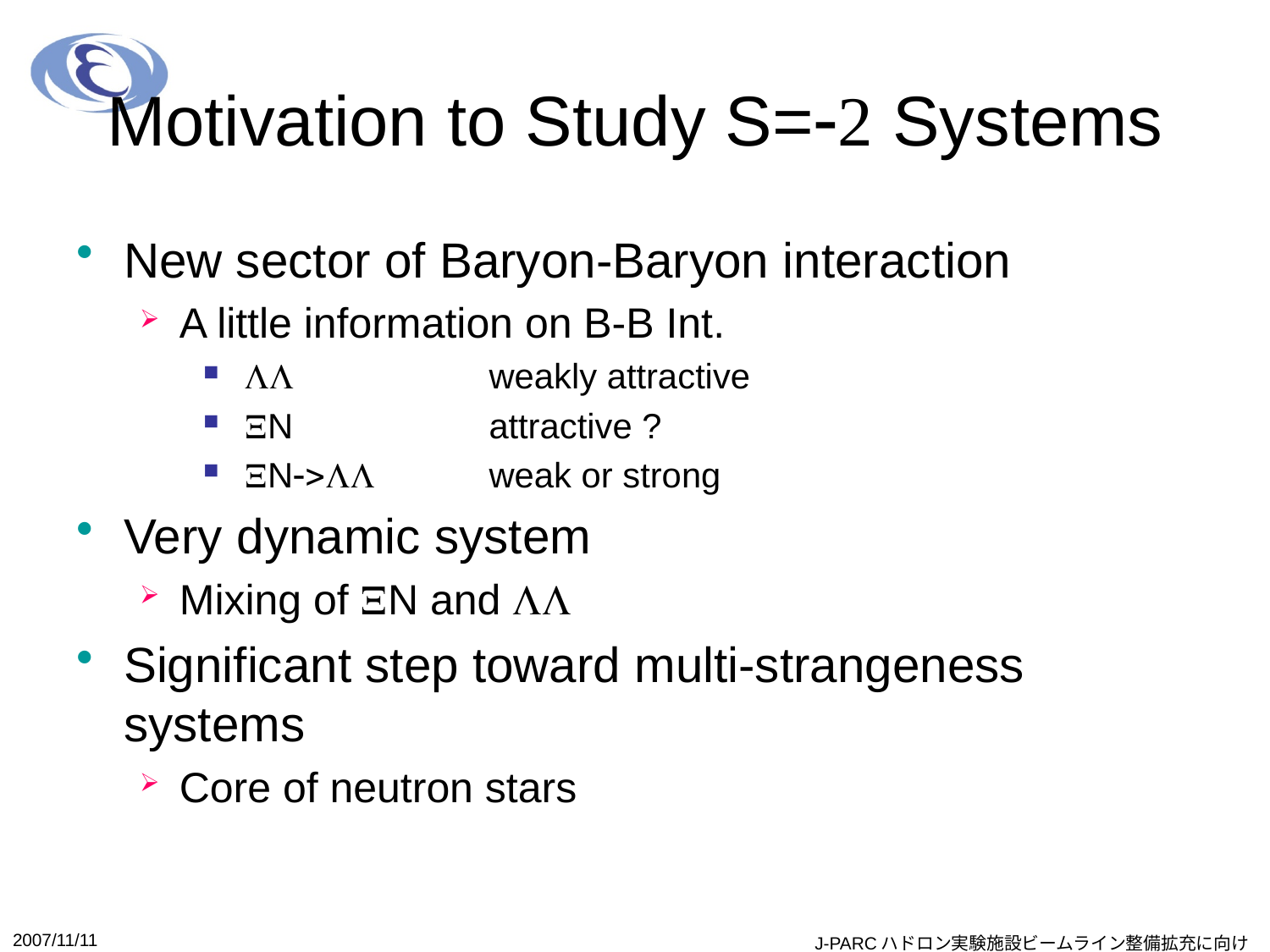

# Motivation to Study S=−2 Systems
New sector of Baryon-Baryon interaction
A little information on B-B Int.
 ΛΛ		weakly attractive
 ΞN		attractive ?
 ΞN−>ΛΛ	weak or strong
Very dynamic system
Mixing of ΞN and ΛΛ
Significant step toward multi-strangeness systems
Core of neutron stars
2007/11/11
J-PARCハドロン実験施設ビームライン整備拡充に向けて